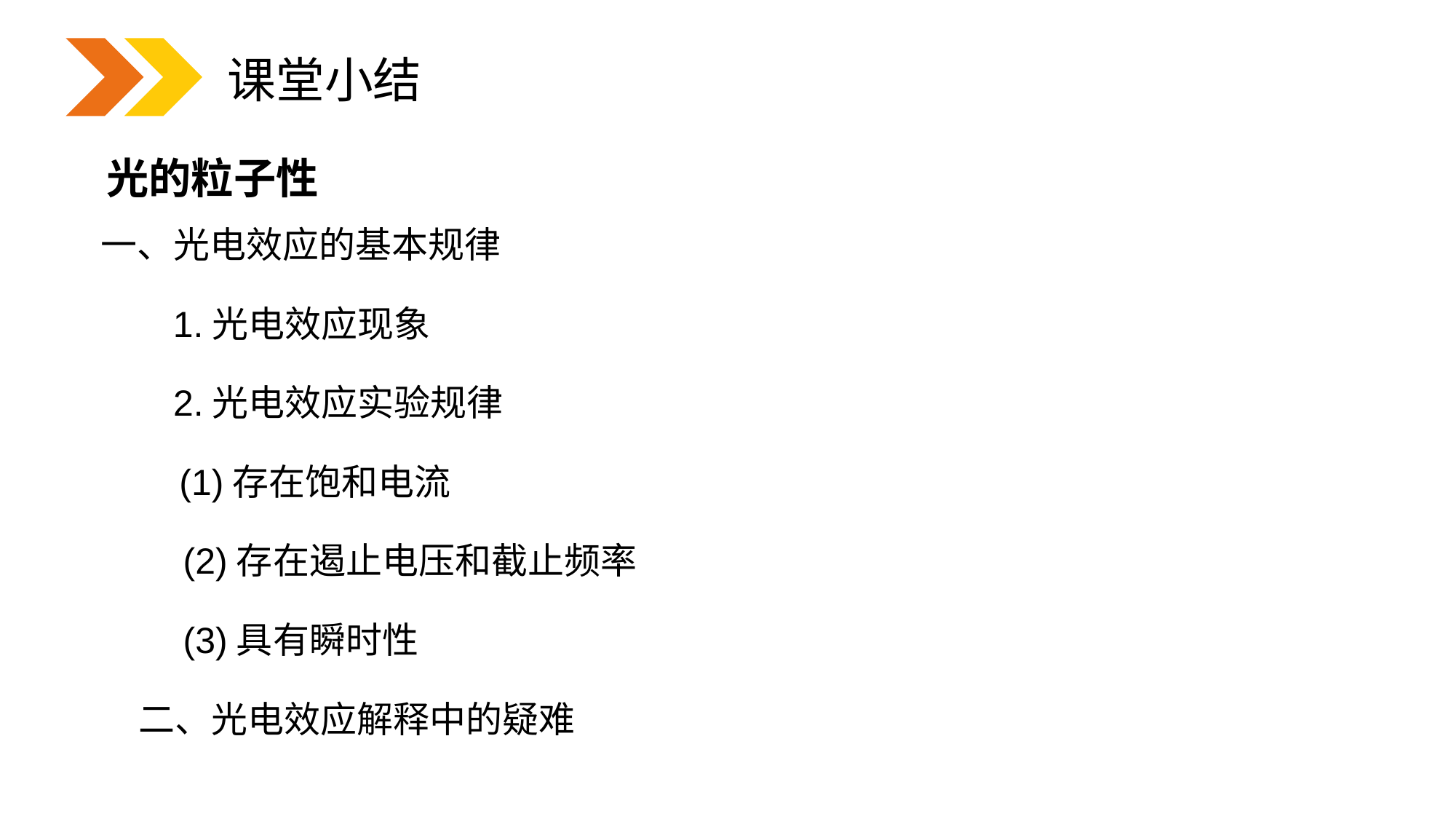

课堂小结
光的粒子性
一、光电效应的基本规律
1.光电效应现象
2.光电效应实验规律
  (1)存在饱和电流
(2)存在遏止电压和截止频率
(3)具有瞬时性
二、光电效应解释中的疑难